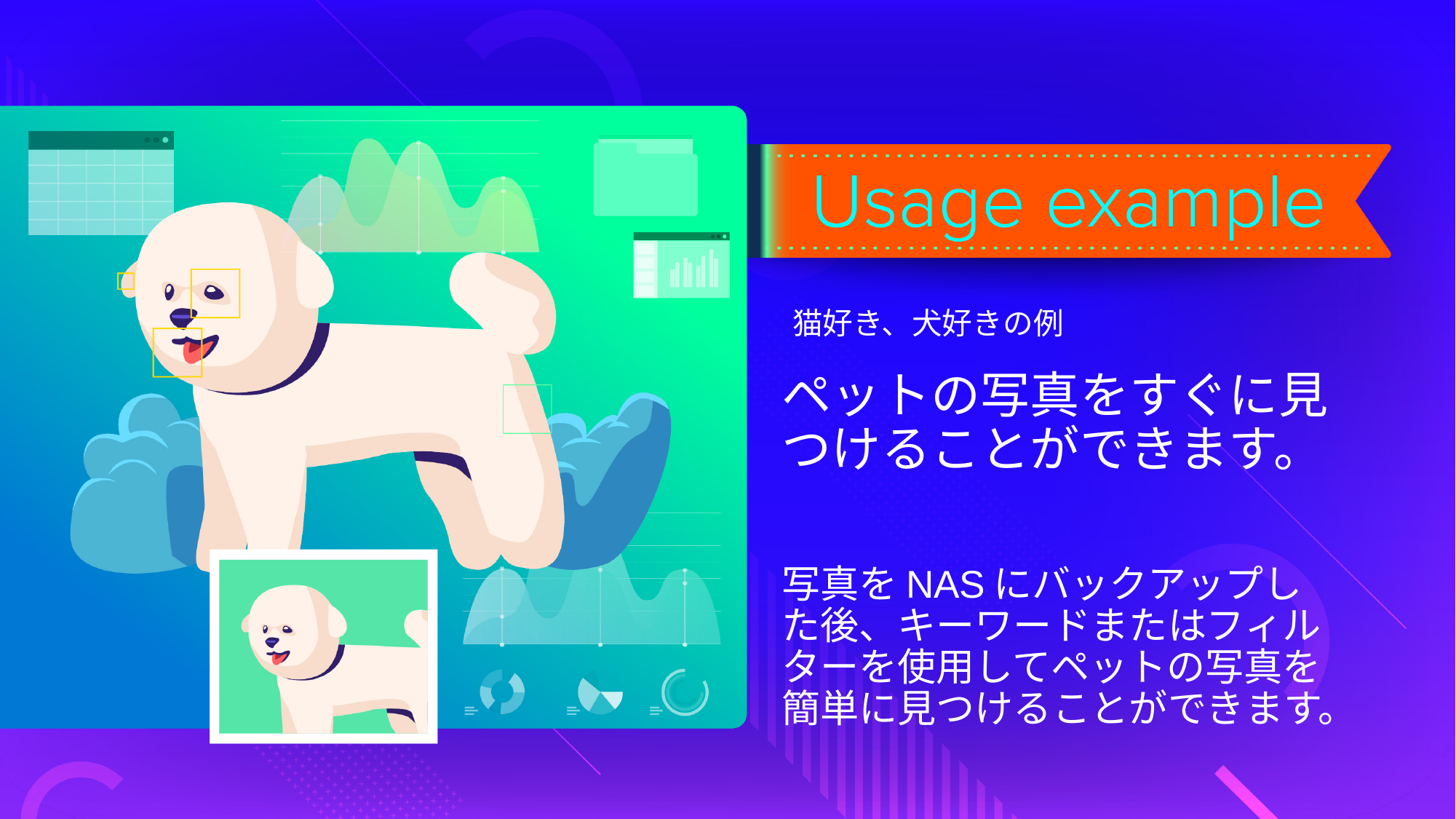

猫好き、犬好きの例
ペットの写真をすぐに見つけることができます。

写真をNASにバックアップした後、キーワードまたはフィルターを使用してペットの写真を簡単に見つけることができます。